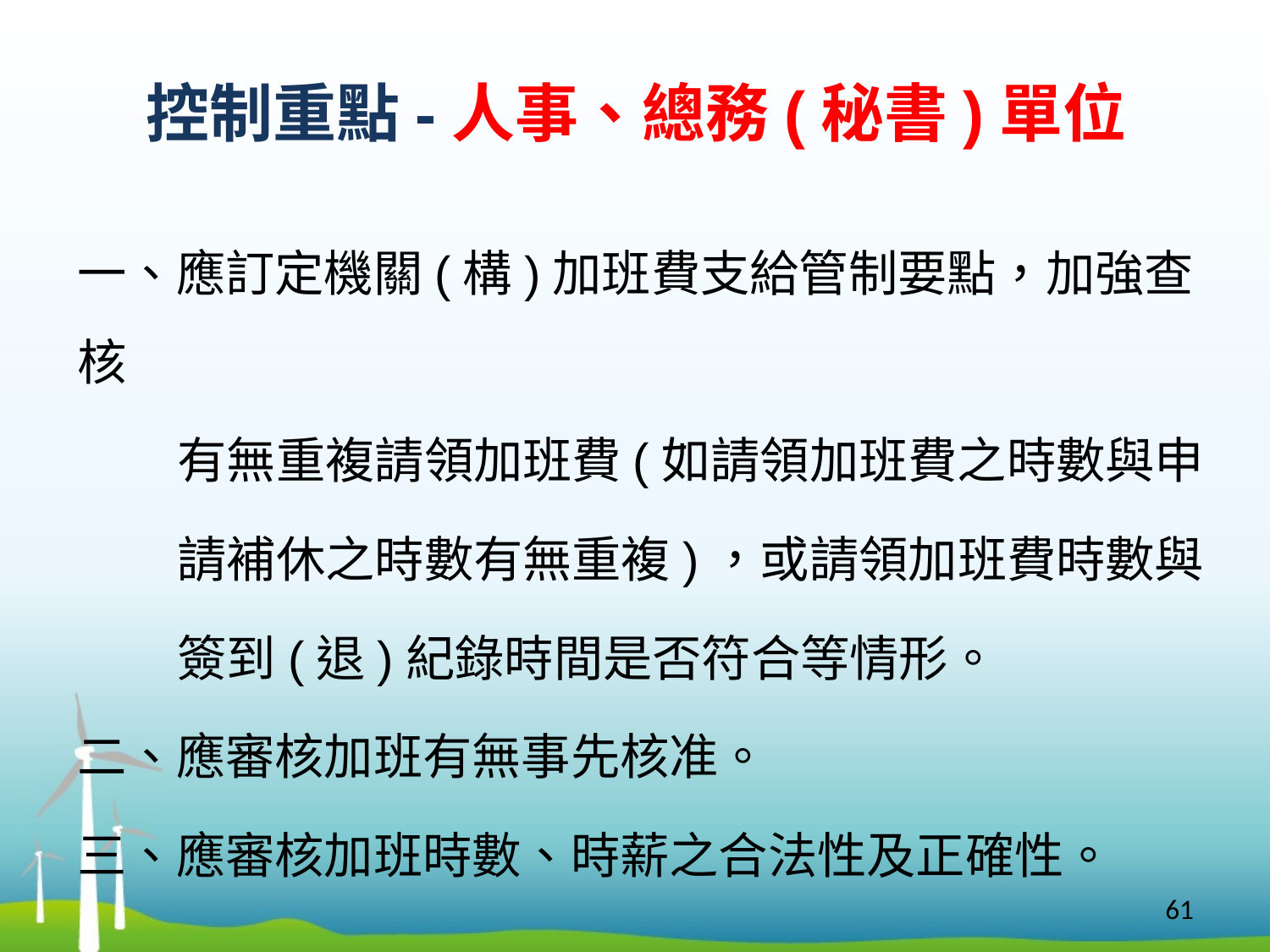

# 控制重點-人事、總務(秘書)單位
一、應訂定機關(構)加班費支給管制要點，加強查核
        有無重複請領加班費(如請領加班費之時數與申
        請補休之時數有無重複)，或請領加班費時數與
        簽到(退)紀錄時間是否符合等情形。
二、應審核加班有無事先核准。
三、應審核加班時數、時薪之合法性及正確性。

61